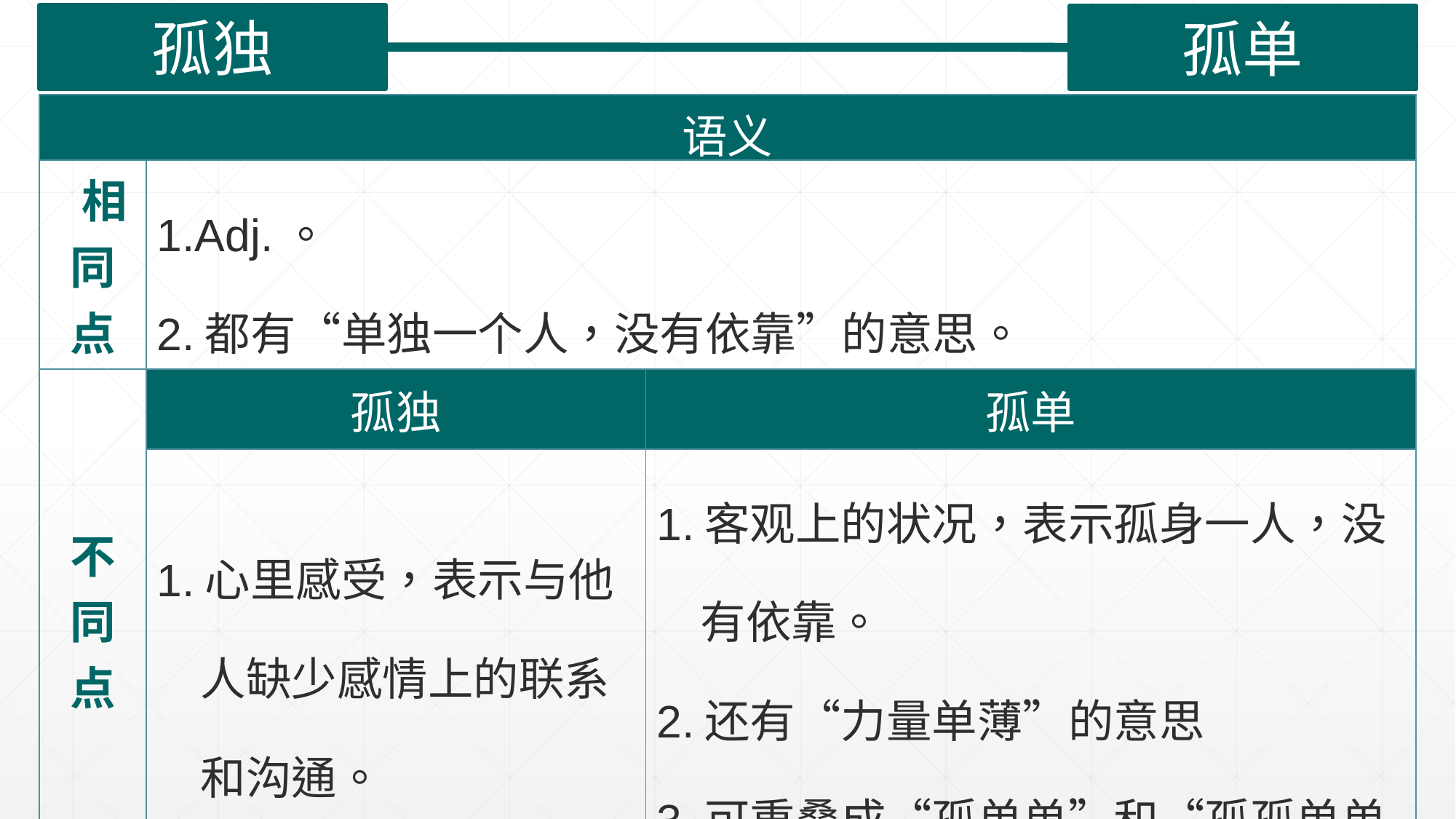

孤独
孤单
| 语义 |  |  |
| --- | --- | --- |
| 相同点 | 1.Adj.。 2.都有“单独一个人，没有依靠”的意思。 |  |
| 不同点 | 孤独 | 孤单 |
|  | 1.心里感受，表示与他 人缺少感情上的联系 和沟通。 | 1.客观上的状况，表示孤身一人，没 有依靠。 2.还有“力量单薄”的意思 3.可重叠成“孤单单”和“孤孤单单” |
|  |
| --- |